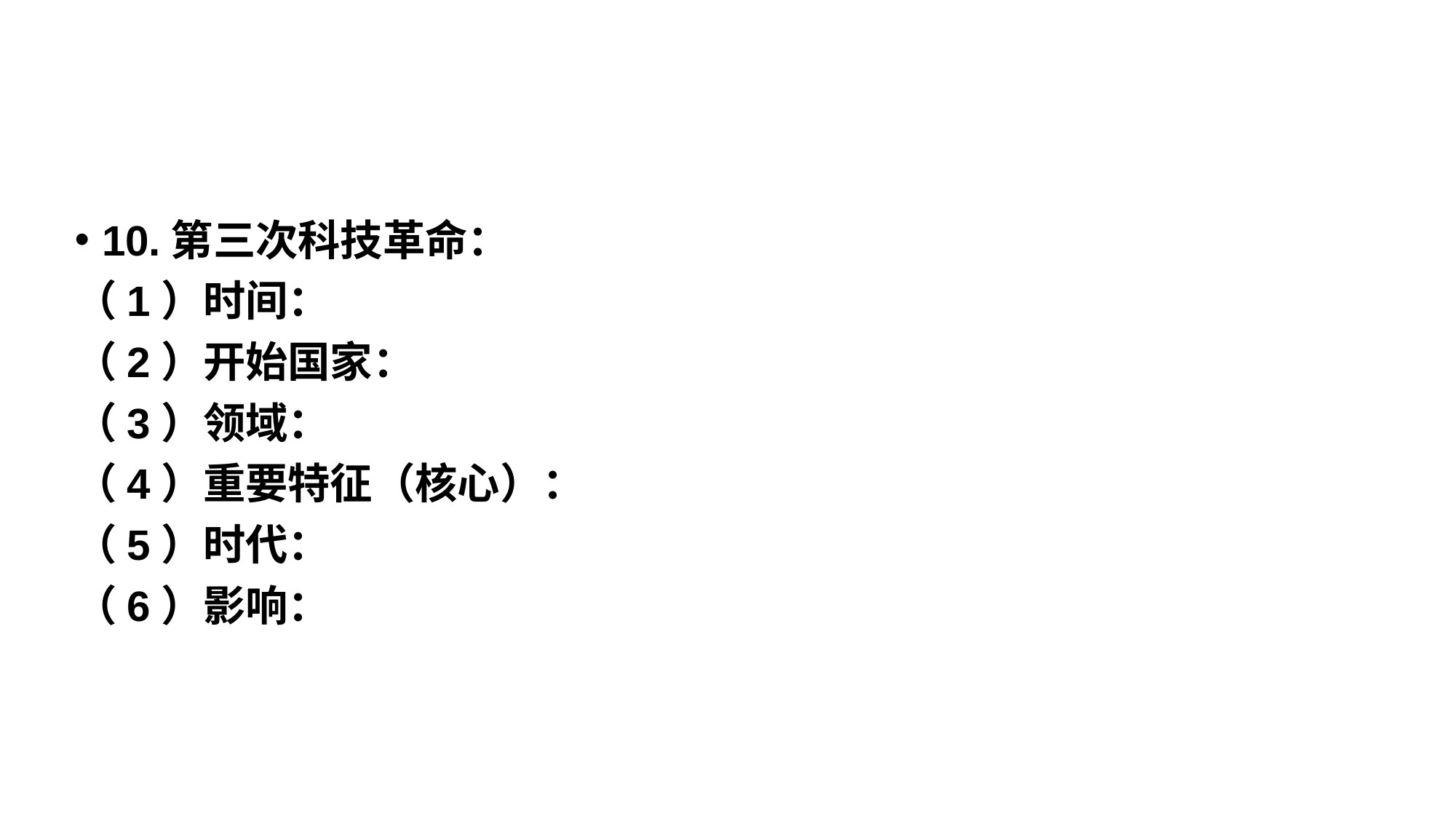

#
10.第三次科技革命：
（1）时间：
（2）开始国家：
（3）领域：
（4）重要特征（核心）：
（5）时代：
（6）影响：